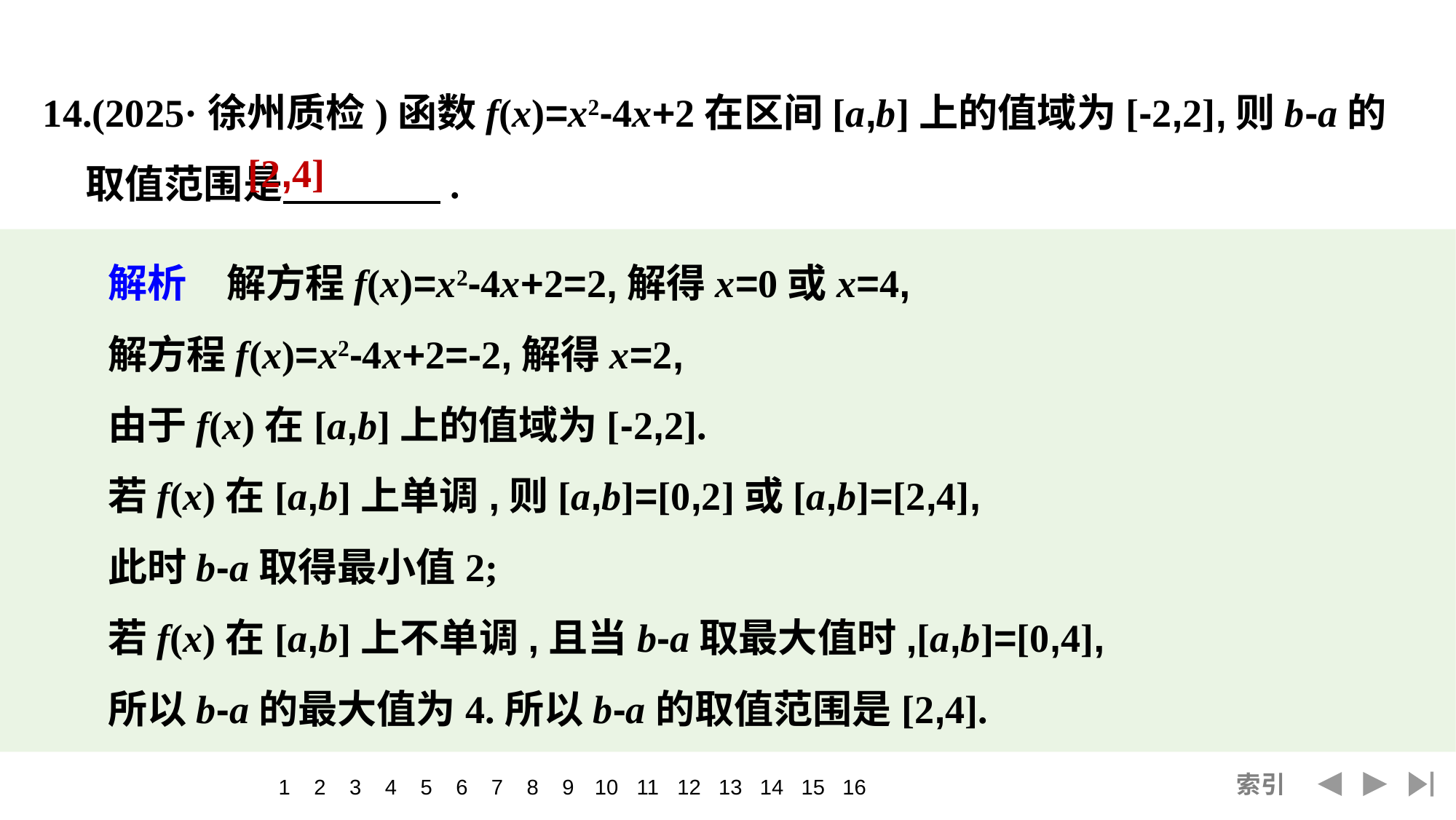

14.(2025·徐州质检)函数f(x)=x2-4x+2在区间[a,b]上的值域为[-2,2],则b-a的取值范围是　　　　.
[2,4]

解析　解方程f(x)=x2-4x+2=2,解得x=0或x=4,
解方程f(x)=x2-4x+2=-2,解得x=2,
由于f(x)在[a,b]上的值域为[-2,2].
若f(x)在[a,b]上单调,则[a,b]=[0,2]或[a,b]=[2,4],
此时b-a取得最小值2;
若f(x)在[a,b]上不单调,且当b-a取最大值时,[a,b]=[0,4],
所以b-a的最大值为4.所以b-a的取值范围是[2,4].